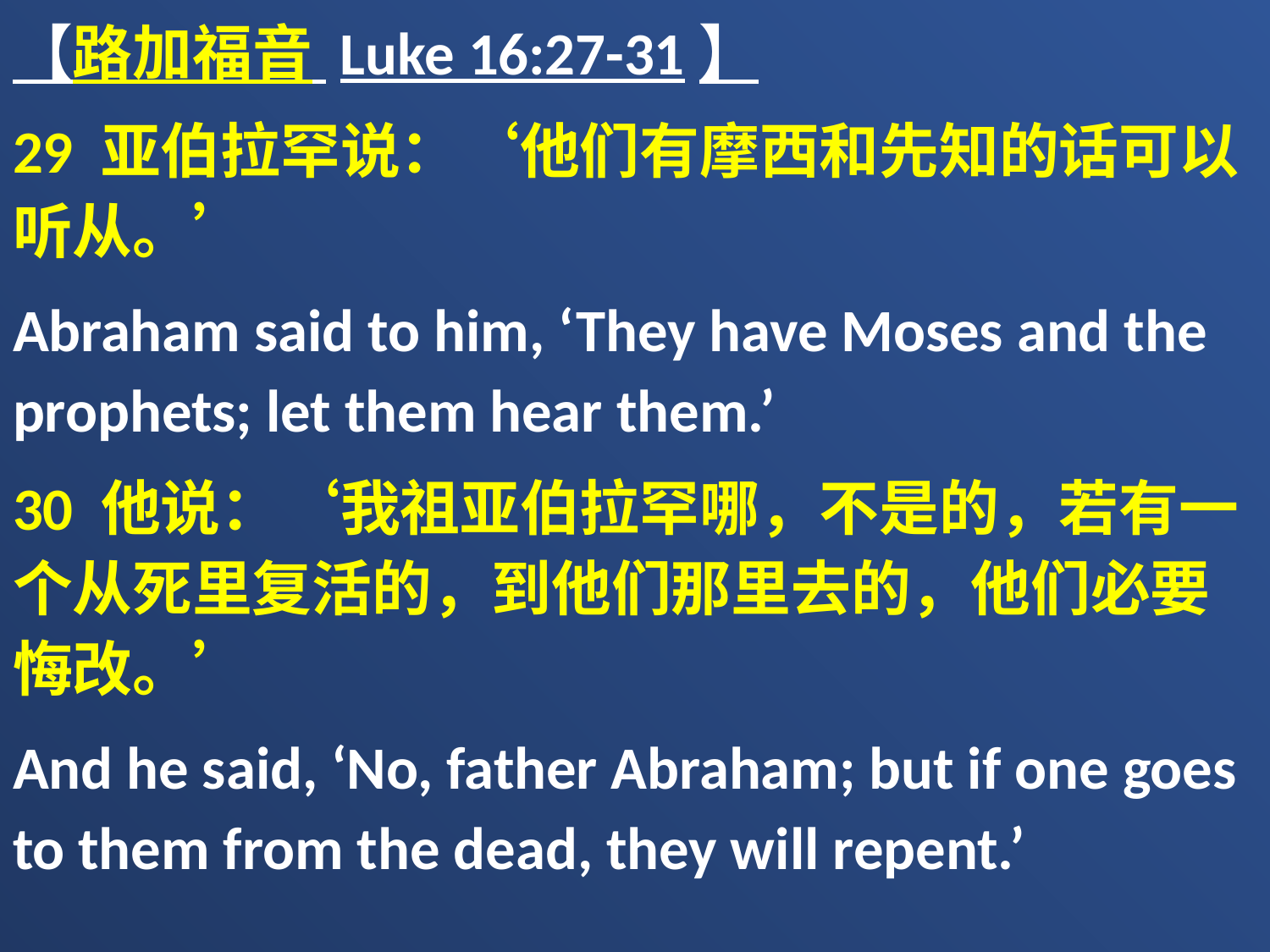

【路加福音 Luke 16:27-31】
29 亚伯拉罕说：‘他们有摩西和先知的话可以听从。’
Abraham said to him, ‘They have Moses and the prophets; let them hear them.’
30 他说：‘我祖亚伯拉罕哪，不是的，若有一个从死里复活的，到他们那里去的，他们必要悔改。’
And he said, ‘No, father Abraham; but if one goes to them from the dead, they will repent.’